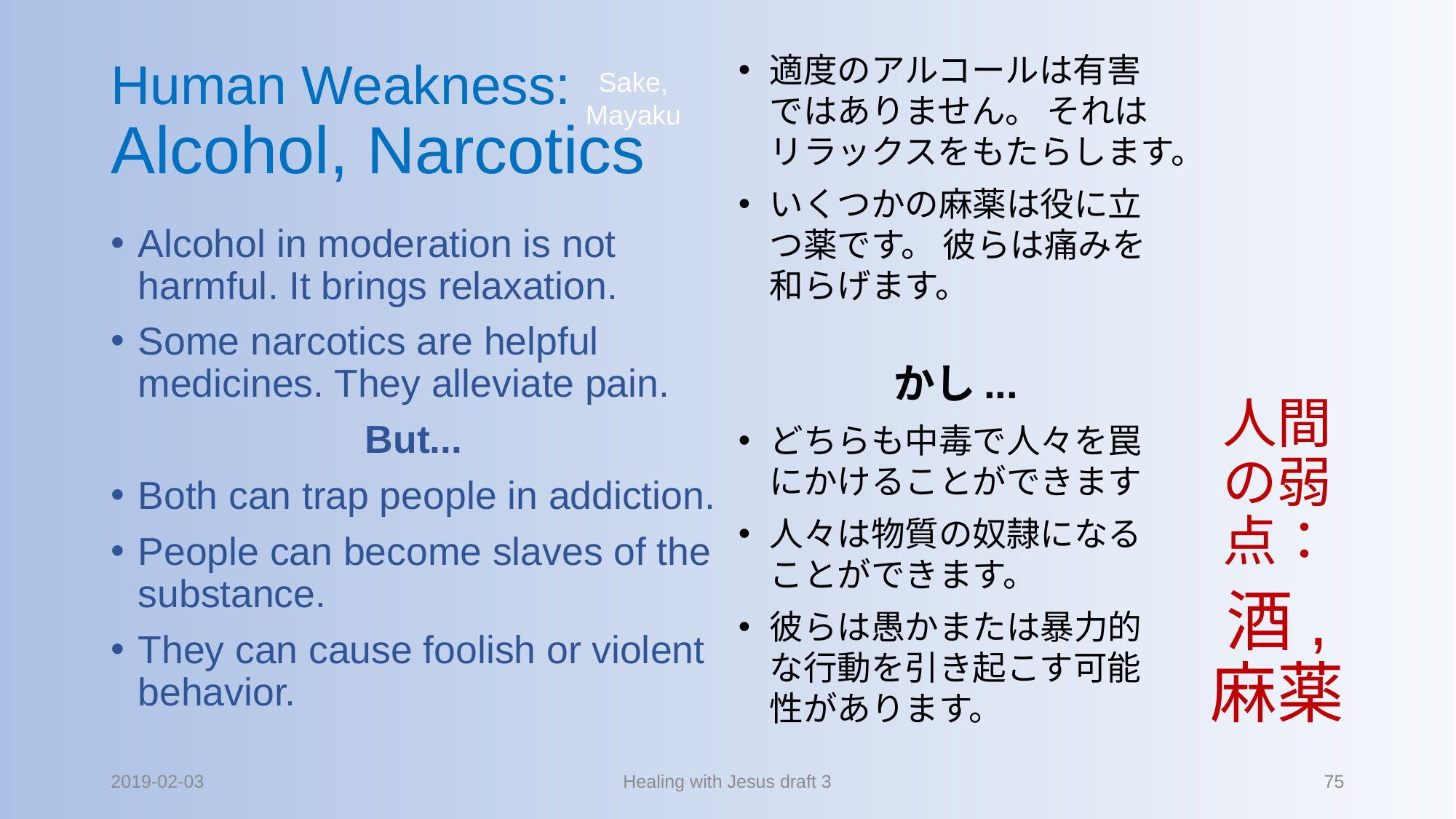

# Human Weakness: Alcohol, Narcotics
適度のアルコールは有害ではありません。 それはリラックスをもたらします。
いくつかの麻薬は役に立つ薬です。 彼らは痛みを和らげます。
かし...
どちらも中毒で人々を罠にかけることができます
人々は物質の奴隷になることができます。
彼らは愚かまたは暴力的な行動を引き起こす可能性があります。
人間の弱点：
酒, 麻薬
Sake,
Mayaku
Alcohol in moderation is not harmful. It brings relaxation.
Some narcotics are helpful medicines. They alleviate pain.
But...
Both can trap people in addiction.
People can become slaves of the substance.
They can cause foolish or violent behavior.
2019-02-03
Healing with Jesus draft 3
75